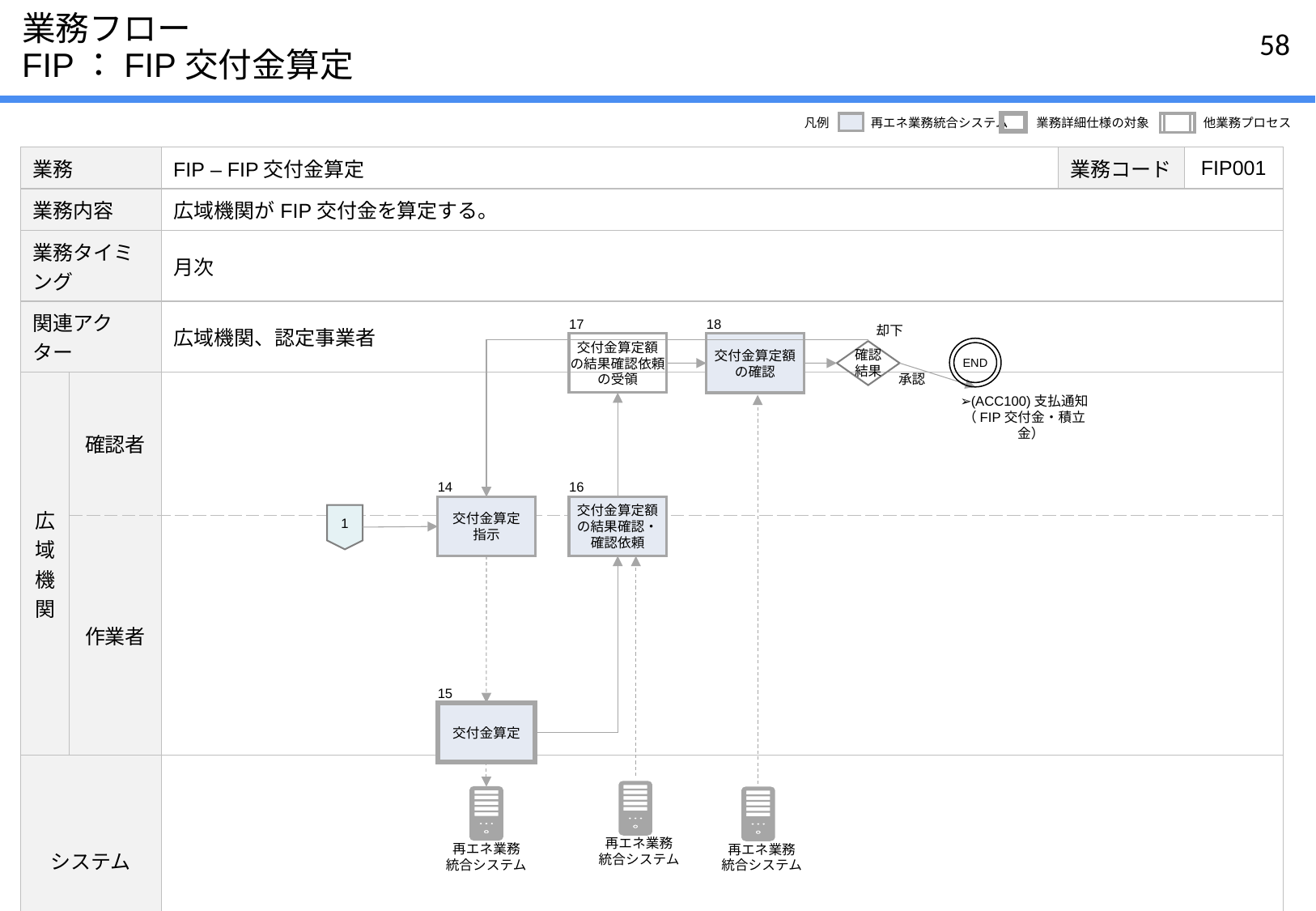

# 業務フロー FIP：FIP交付金算定
凡例
再エネ業務統合システム
業務詳細仕様の対象
他業務プロセス

| 業務 |  | FIP – FIP交付金算定 | 業務コード | FIP001 |
| --- | --- | --- | --- | --- |
| 業務内容 |  | 広域機関がFIP交付金を算定する。 |  |  |
| 業務タイミング |  | 月次 |  |  |
| 関連アクター |  | 広域機関、認定事業者 |  |  |
| 広域機関 | 確認者 |  |  |  |
|  | 作業者 |  |  |  |
| システム |  |  |  |  |
17
交付金算定額
の結果確認依頼
の受領
18
交付金算定額
の確認
却下
END
確認
結果
承認
➢(ACC100)支払通知
（FIP交付金・積立金）
14
交付金算定
指示
16
交付金算定額
の結果確認・
確認依頼
1

15
交付金算定

再エネ業務
統合システム
再エネ業務
統合システム
再エネ業務
統合システム